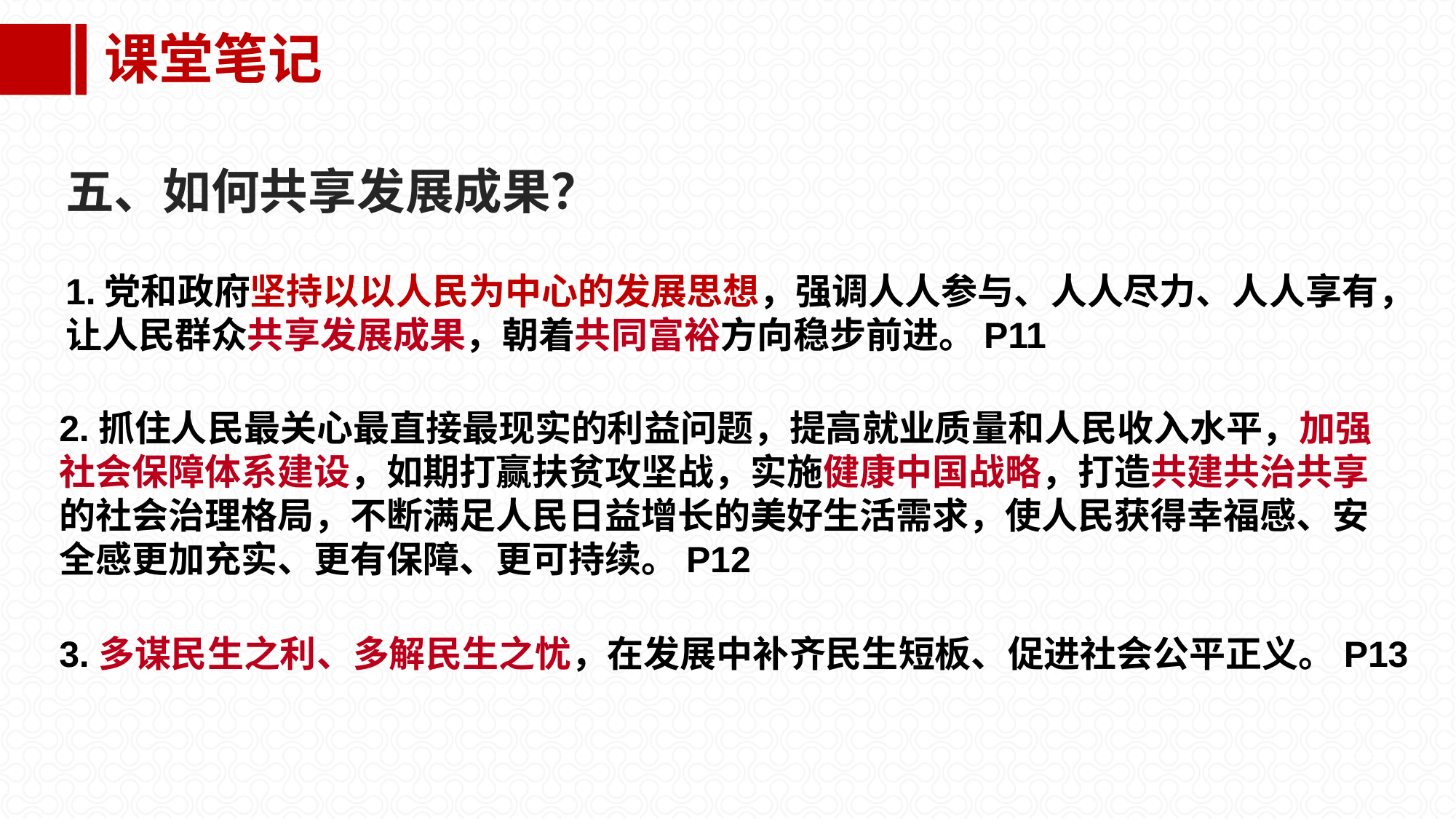

课堂笔记
五、如何共享发展成果？
1.党和政府坚持以以人民为中心的发展思想，强调人人参与、人人尽力、人人享有，让人民群众共享发展成果，朝着共同富裕方向稳步前进。P11
2.抓住人民最关心最直接最现实的利益问题，提高就业质量和人民收入水平，加强社会保障体系建设，如期打赢扶贫攻坚战，实施健康中国战略，打造共建共治共享的社会治理格局，不断满足人民日益增长的美好生活需求，使人民获得幸福感、安全感更加充实、更有保障、更可持续。P12
3.多谋民生之利、多解民生之忧，在发展中补齐民生短板、促进社会公平正义。P13